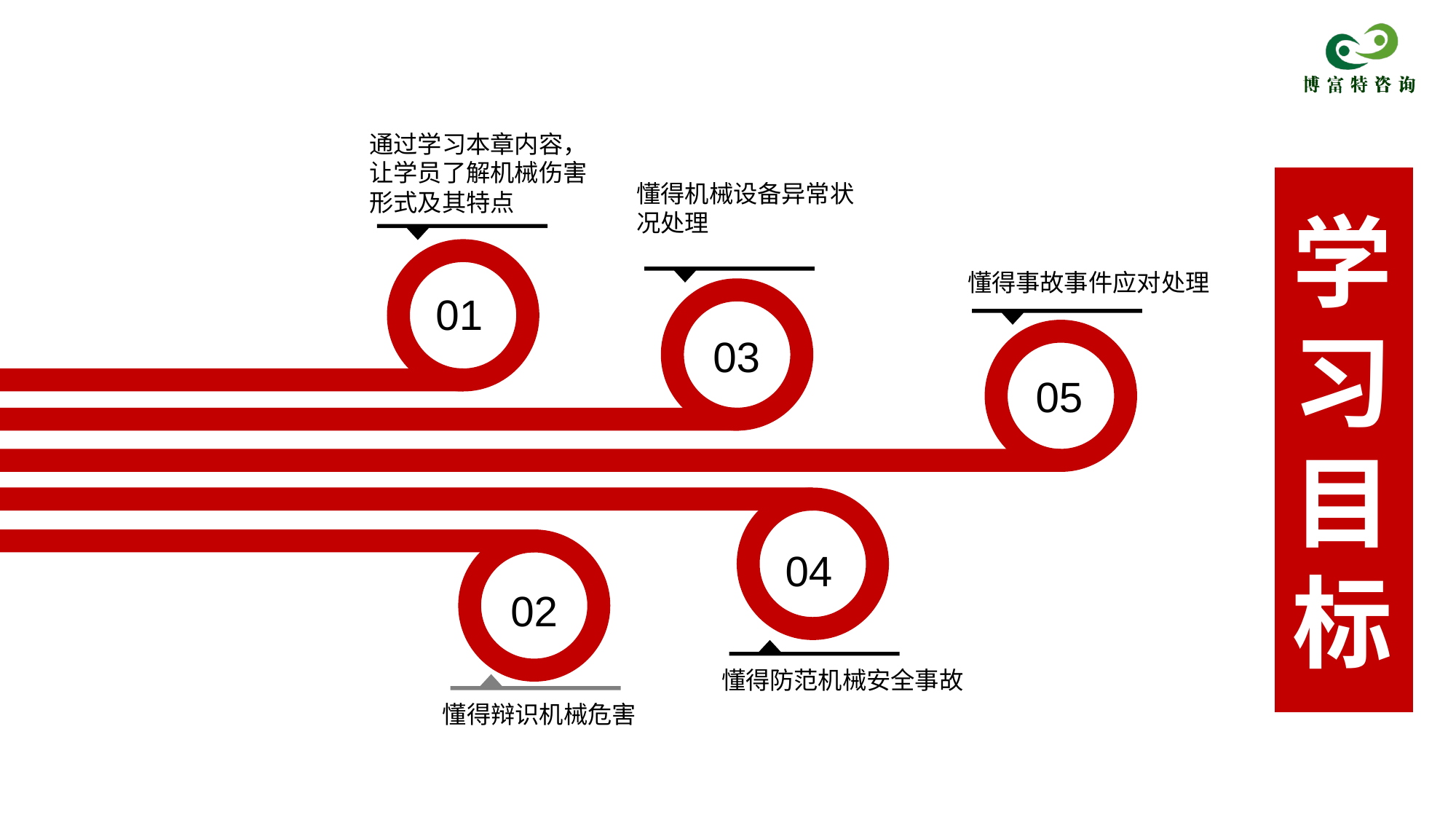

通过学习本章内容，让学员了解机械伤害形式及其特点

懂得机械设备异常状况处理

01
学
习
目
标
懂得事故事件应对处理

03
05

04
02

懂得防范机械安全事故

懂得辩识机械危害